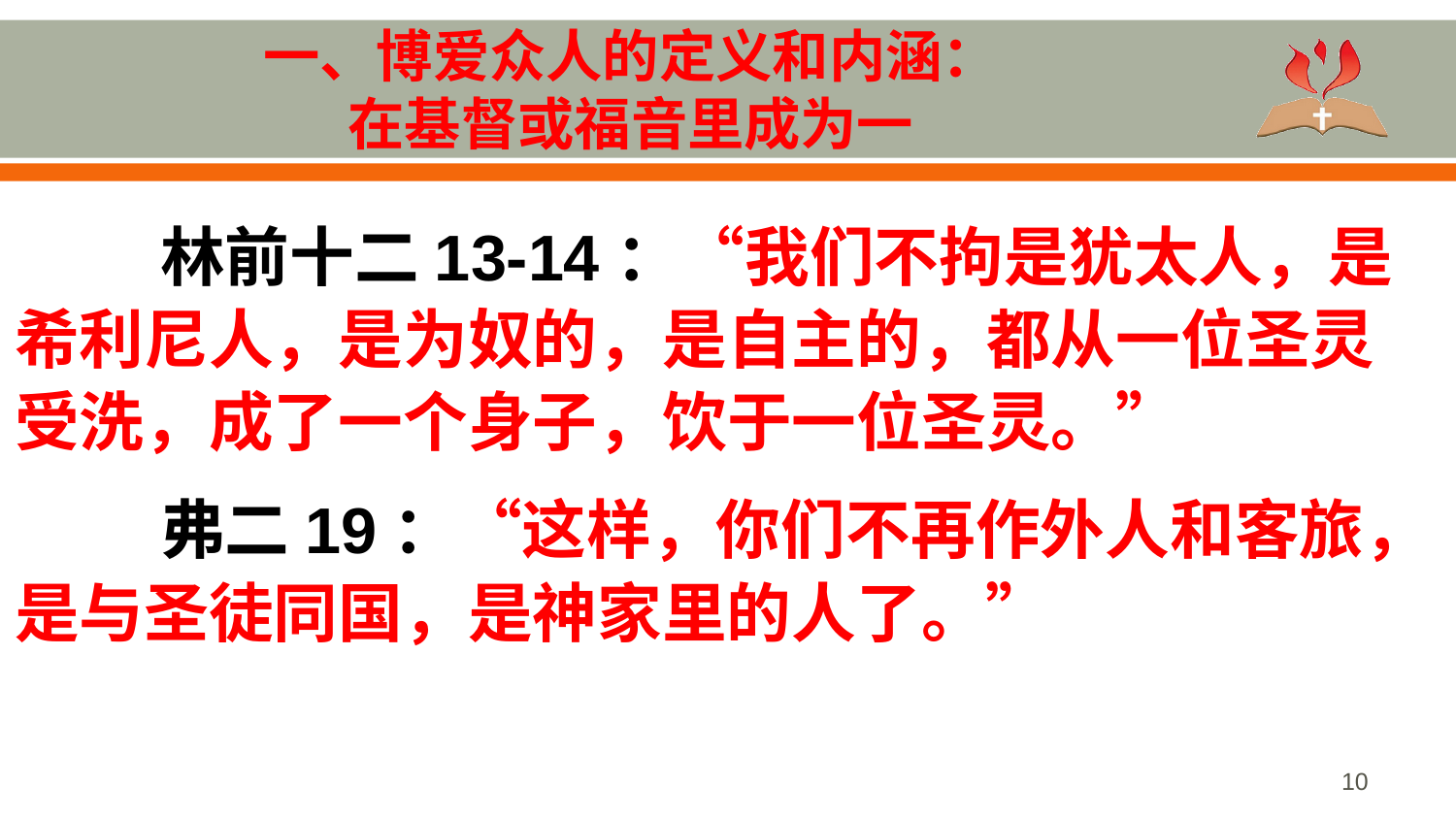

# 一、博爱众人的定义和内涵： 在基督或福音里成为一
	林前十二13-14：“我们不拘是犹太人，是希利尼人，是为奴的，是自主的，都从一位圣灵受洗，成了一个身子，饮于一位圣灵。”
	弗二19：“这样，你们不再作外人和客旅，是与圣徒同国，是神家里的人了。”

10